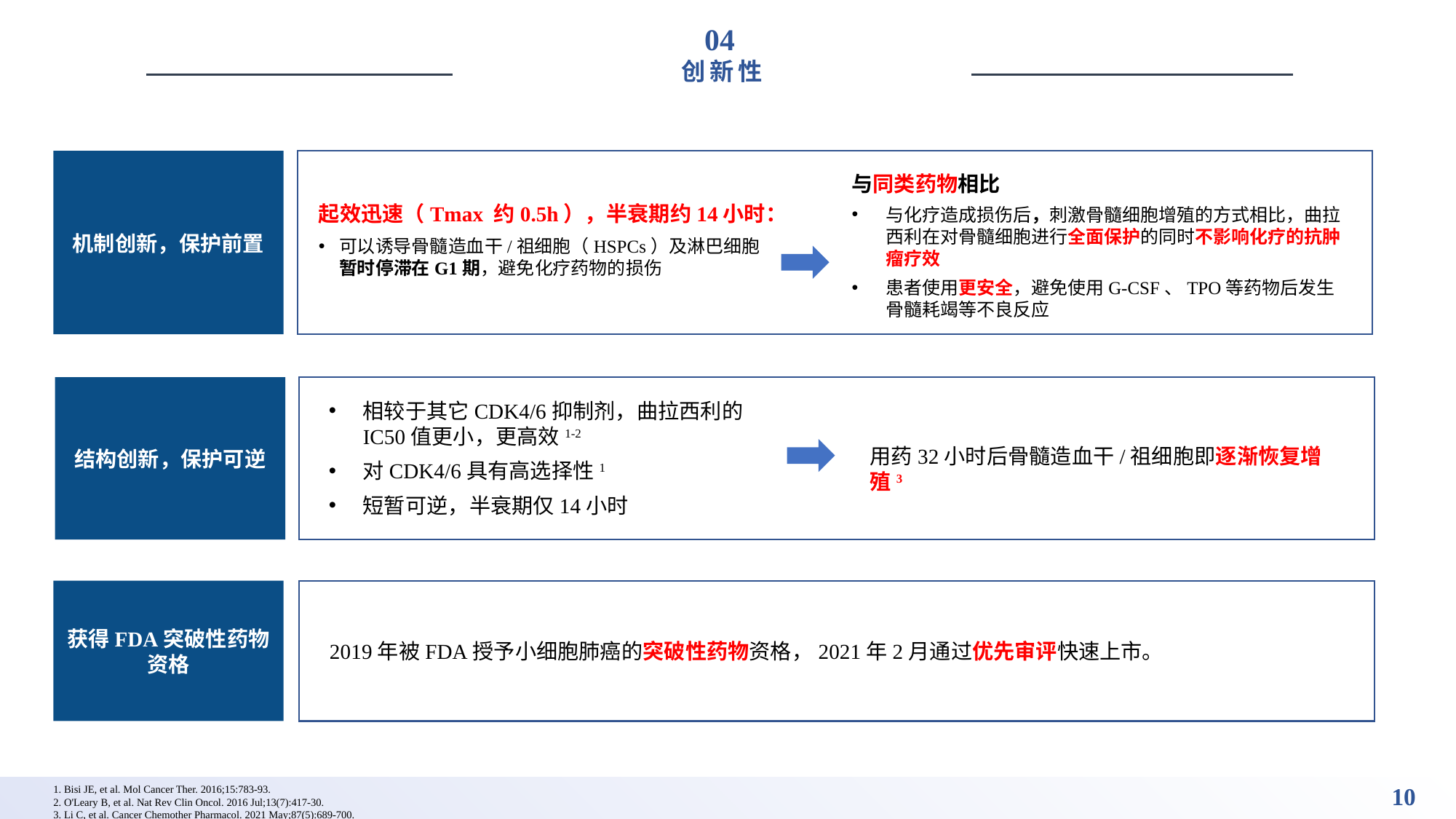

04
创新性
机制创新，保护前置

与同类药物相比
与化疗造成损伤后，刺激骨髓细胞增殖的方式相比，曲拉西利在对骨髓细胞进行全面保护的同时不影响化疗的抗肿瘤疗效
患者使用更安全，避免使用G-CSF、TPO等药物后发生骨髓耗竭等不良反应
起效迅速（Tmax 约0.5h），半衰期约14小时：
可以诱导骨髓造血干/祖细胞（HSPCs）及淋巴细胞暂时停滞在G1期，避免化疗药物的损伤

结构创新，保护可逆

相较于其它CDK4/6抑制剂，曲拉西利的IC50值更小，更高效1-2
对CDK4/6具有高选择性1
短暂可逆，半衰期仅14小时
用药32小时后骨髓造血干/祖细胞即逐渐恢复增殖3

获得FDA突破性药物资格

2019年被FDA授予小细胞肺癌的突破性药物资格，2021年2月通过优先审评快速上市。
10
1. Bisi JE, et al. Mol Cancer Ther. 2016;15:783-93.
2. O'Leary B, et al. Nat Rev Clin Oncol. 2016 Jul;13(7):417-30.
3. Li C, et al. Cancer Chemother Pharmacol. 2021 May;87(5):689-700.